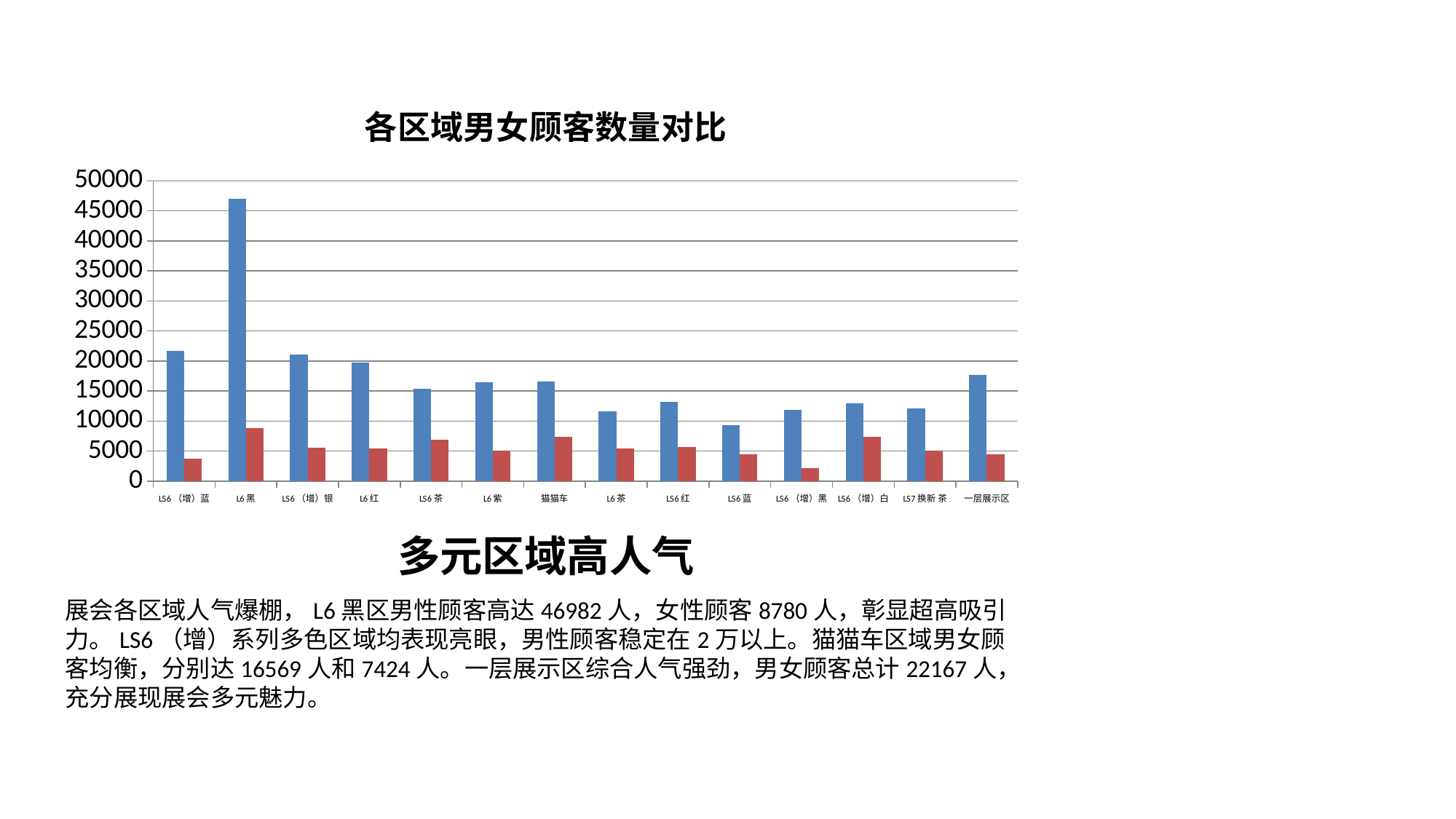

### Chart: 各区域男女顾客数量对比

| Category | 男性顾客 | 女性顾客 |
|---|---|---|
| LS6（增）蓝 | 21742.0 | 3779.0 |
| L6黑 | 46982.0 | 8780.0 |
| LS6（增）银 | 21029.0 | 5575.0 |
| L6红 | 19717.0 | 5390.0 |
| LS6茶 | 15446.0 | 6925.0 |
| L6紫 | 16514.0 | 5113.0 |
| 猫猫车 | 16569.0 | 7424.0 |
| L6茶 | 11582.0 | 5480.0 |
| LS6红 | 13206.0 | 5686.0 |
| LS6蓝 | 9366.0 | 4471.0 |
| LS6（增）黑 | 11925.0 | 2207.0 |
| LS6（增）白 | 12948.0 | 7426.0 |
| LS7换新 茶 | 12133.0 | 5063.0 |
| 一层展示区 | 17648.0 | 4519.0 |
多元区域高人气
展会各区域人气爆棚，L6黑区男性顾客高达46982人，女性顾客8780人，彰显超高吸引力。LS6（增）系列多色区域均表现亮眼，男性顾客稳定在2万以上。猫猫车区域男女顾客均衡，分别达16569人和7424人。一层展示区综合人气强劲，男女顾客总计22167人，充分展现展会多元魅力。